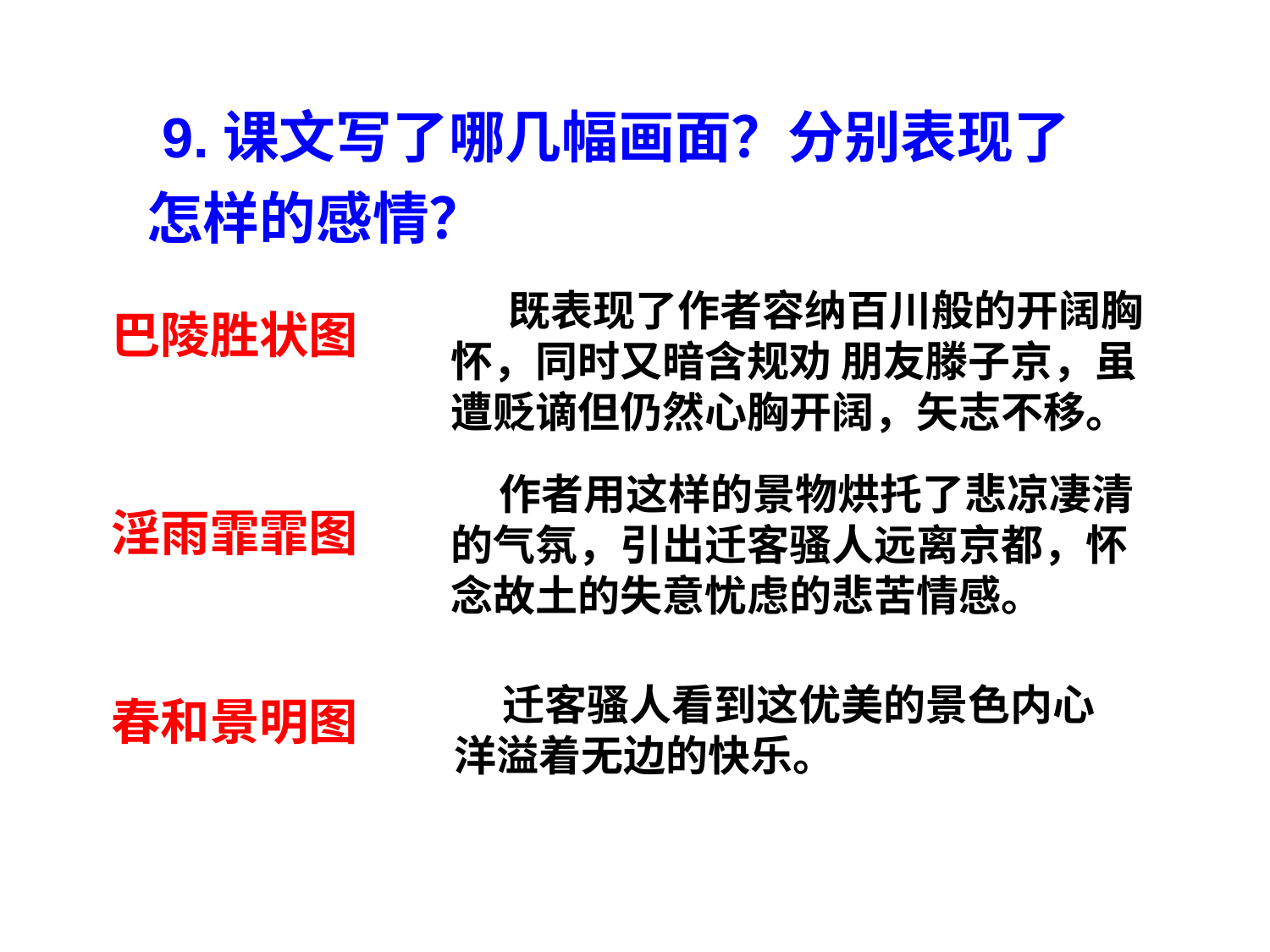

9.课文写了哪几幅画面？分别表现了怎样的感情？
     既表现了作者容纳百川般的开阔胸怀，同时又暗含规劝 朋友滕子京，虽遭贬谪但仍然心胸开阔，矢志不移。
巴陵胜状图
    作者用这样的景物烘托了悲凉凄清的气氛，引出迁客骚人远离京都，怀念故土的失意忧虑的悲苦情感。
淫雨霏霏图
    迁客骚人看到这优美的景色内心洋溢着无边的快乐。
春和景明图